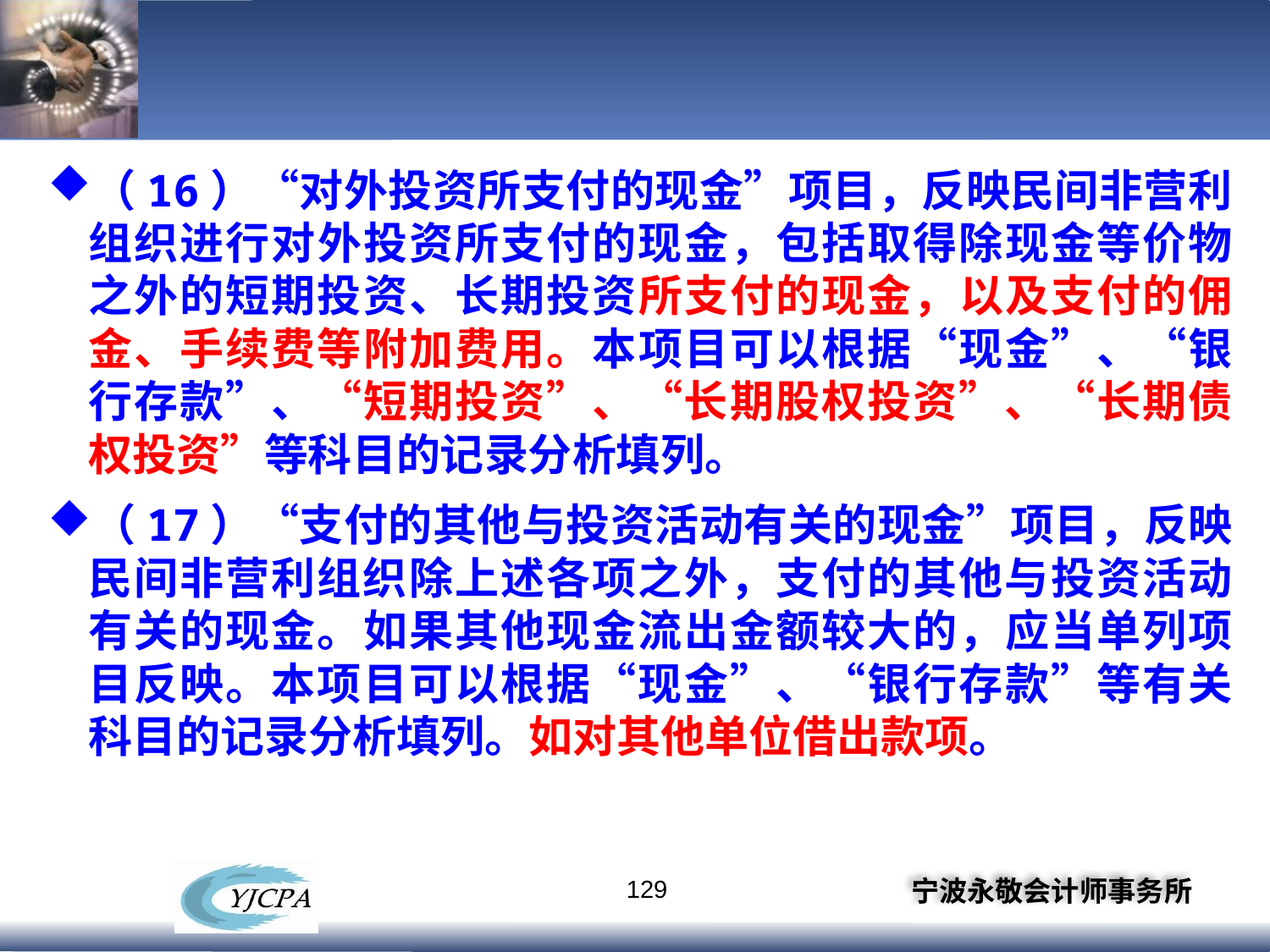

#
（16）“对外投资所支付的现金”项目，反映民间非营利组织进行对外投资所支付的现金，包括取得除现金等价物之外的短期投资、长期投资所支付的现金，以及支付的佣金、手续费等附加费用。本项目可以根据“现金”、“银行存款”、“短期投资”、“长期股权投资”、“长期债权投资”等科目的记录分析填列。
（17）“支付的其他与投资活动有关的现金”项目，反映民间非营利组织除上述各项之外，支付的其他与投资活动有关的现金。如果其他现金流出金额较大的，应当单列项目反映。本项目可以根据“现金”、“银行存款”等有关科目的记录分析填列。如对其他单位借出款项。